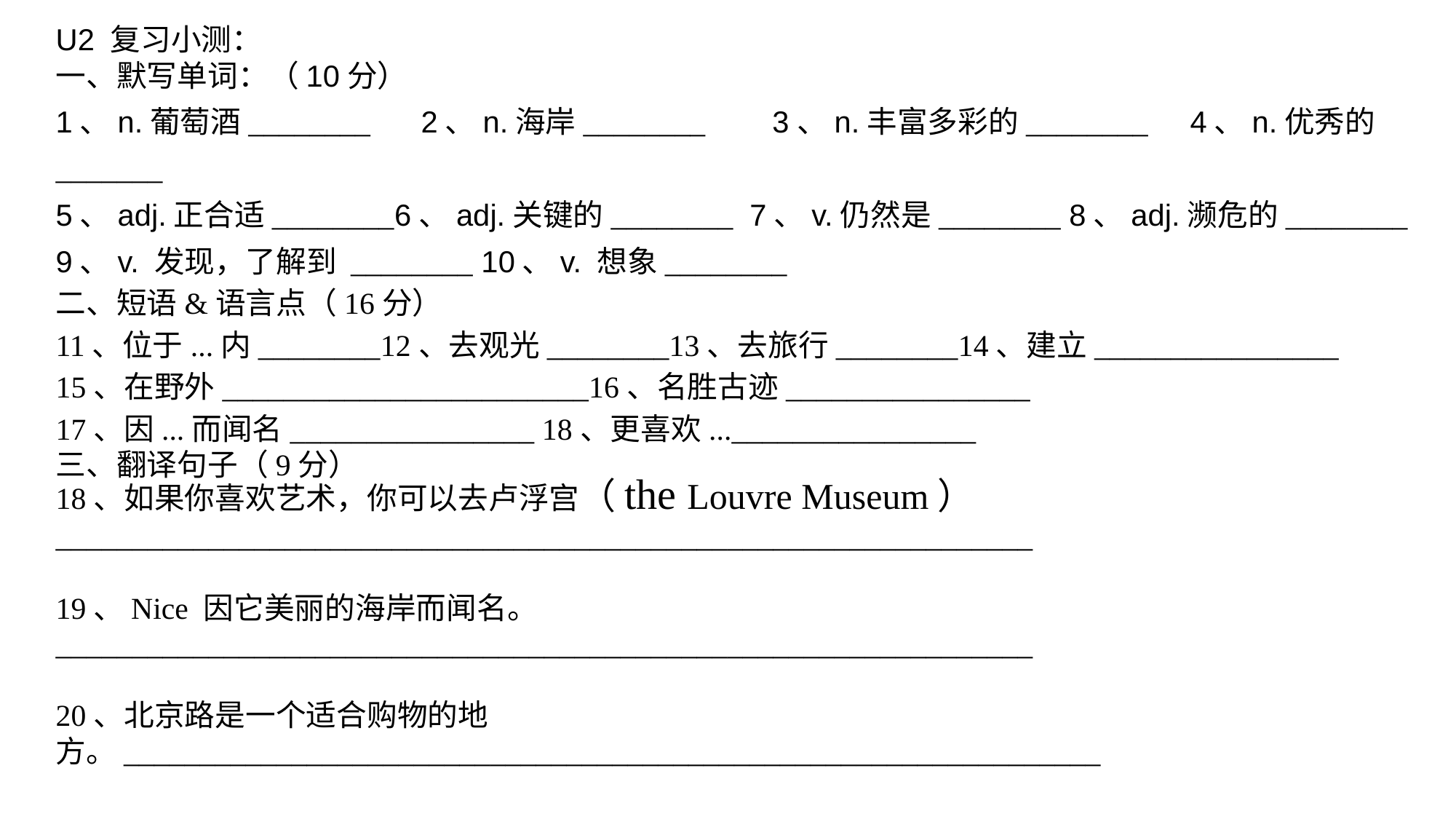

U2 复习小测：
一、默写单词：（10分）
1、n.葡萄酒________      2、n.海岸________        3、n.丰富多彩的________     4、n.优秀的_______
5、adj.正合适________6、adj.关键的________  7、v.仍然是________ 8、adj.濒危的________
9、v. 发现，了解到 ________ 10、v. 想象________
二、短语&语言点（16分）
11、位于...内________12、去观光________13、去旅行________14、建立________________
15、在野外________________________16、名胜古迹________________
17、因...而闻名________________ 18、更喜欢...________________
三、翻译句子（9分）
18、如果你喜欢艺术，你可以去卢浮宫（the Louvre Museum）
________________________________________________________________

19、Nice 因它美丽的海岸而闻名。
________________________________________________________________

20、北京路是一个适合购物的地方。________________________________________________________________